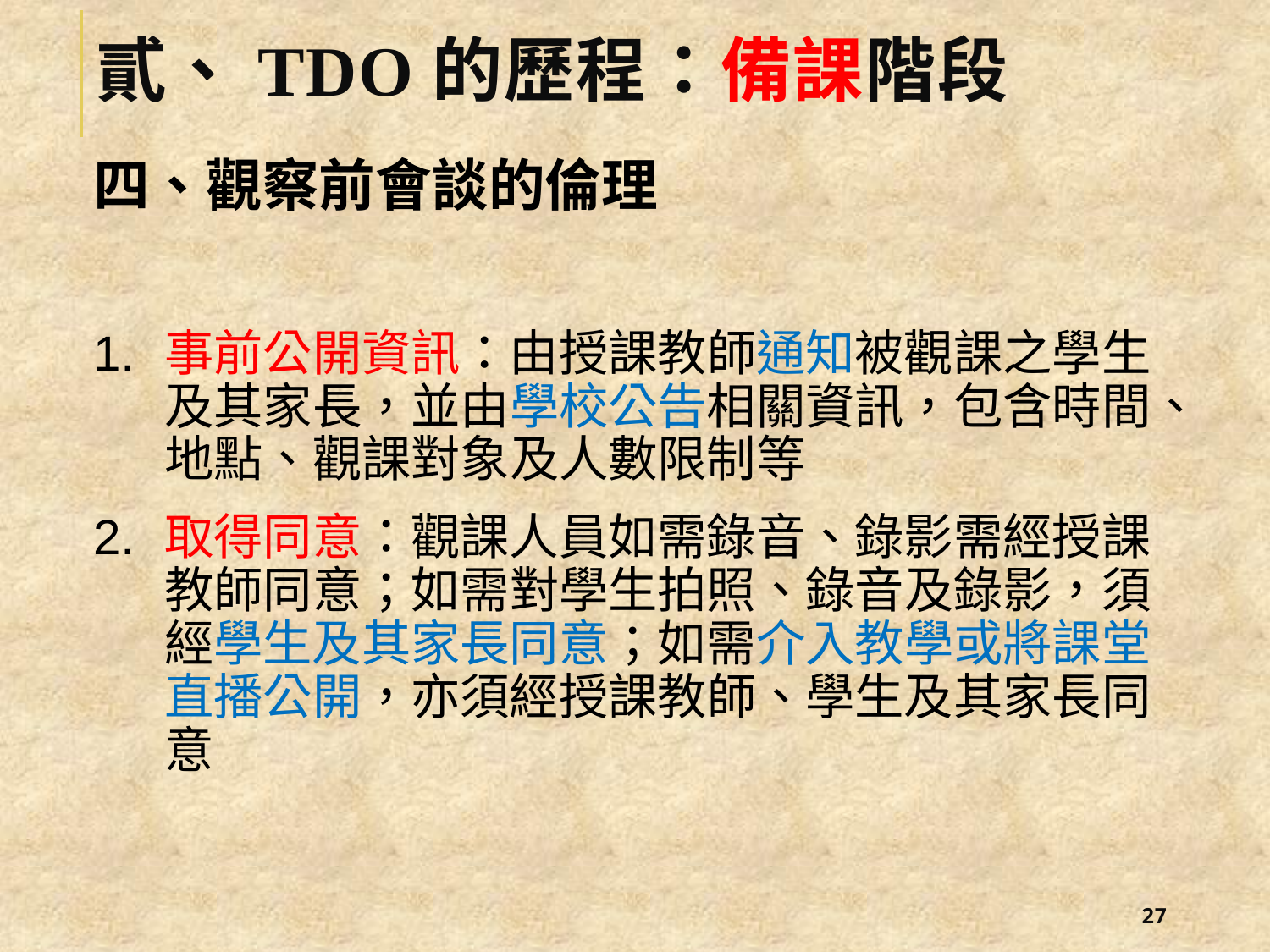

# 貳、TDO的歷程：備課階段
四、觀察前會談的倫理

事前公開資訊：由授課教師通知被觀課之學生及其家長，並由學校公告相關資訊，包含時間、地點、觀課對象及人數限制等
取得同意：觀課人員如需錄音、錄影需經授課教師同意；如需對學生拍照、錄音及錄影，須經學生及其家長同意；如需介入教學或將課堂直播公開，亦須經授課教師、學生及其家長同意

27